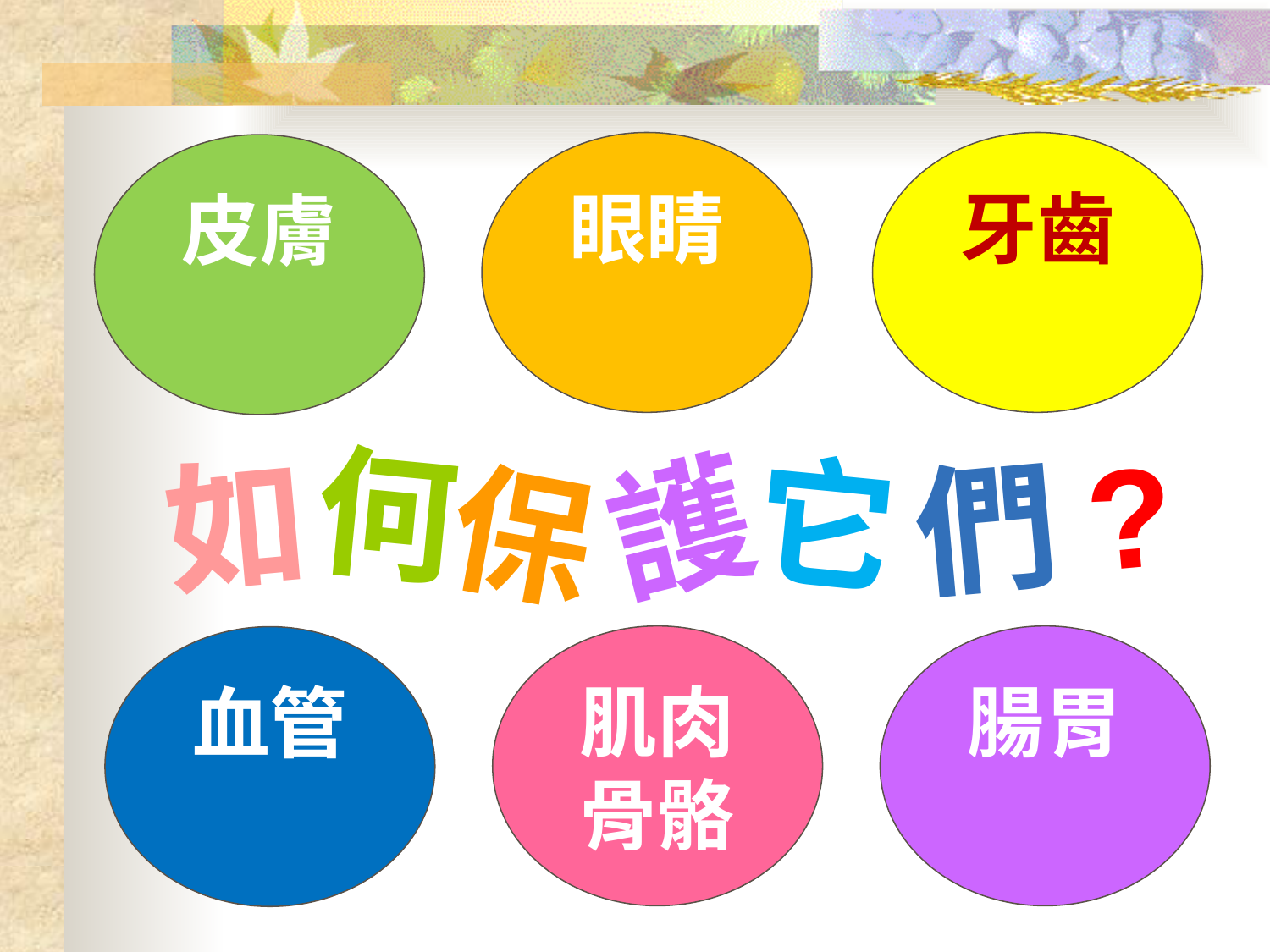

眼睛
牙齒
皮膚
何
?
它
如
護
們
保
肌肉
骨骼
腸胃
血管